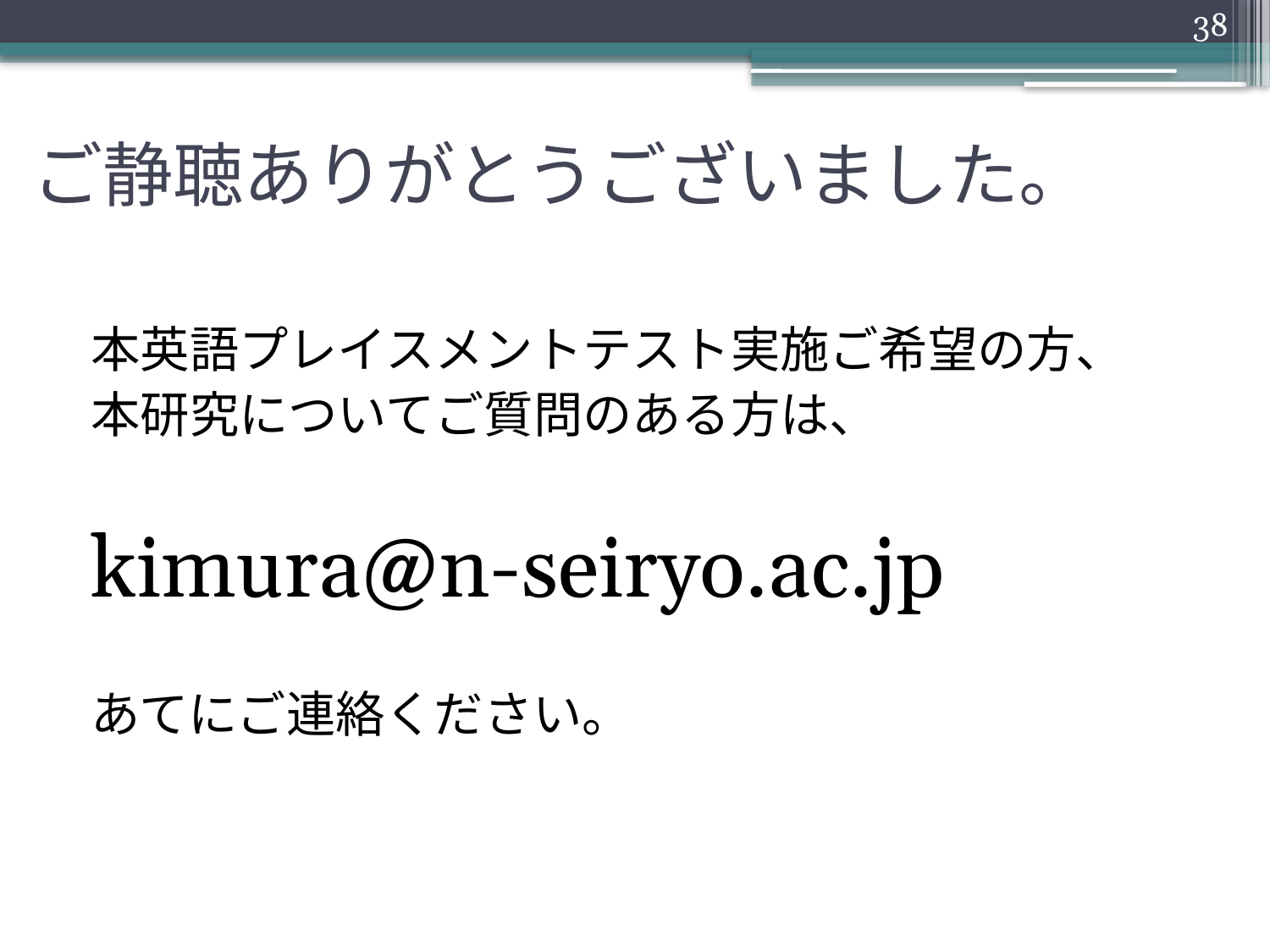

38
# ご静聴ありがとうございました。
本英語プレイスメントテスト実施ご希望の方、
本研究についてご質問のある方は、

kimura@n-seiryo.ac.jp

あてにご連絡ください。